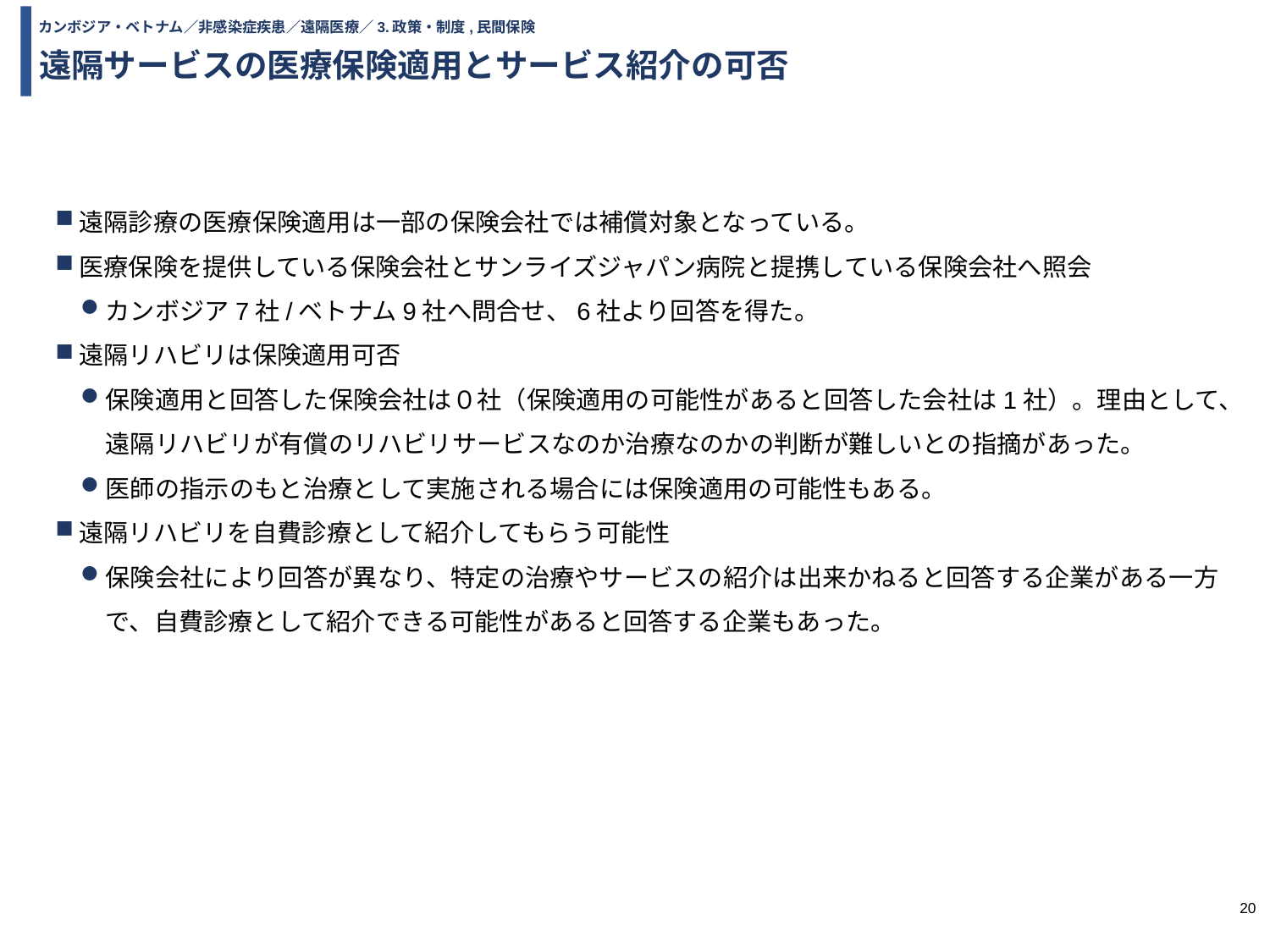

カンボジア・ベトナム／非感染症疾患／遠隔医療／3.政策・制度,民間保険
# 遠隔サービスの医療保険適用とサービス紹介の可否
遠隔診療の医療保険適用は一部の保険会社では補償対象となっている。
医療保険を提供している保険会社とサンライズジャパン病院と提携している保険会社へ照会
カンボジア7社/ベトナム9社へ問合せ、6社より回答を得た。
遠隔リハビリは保険適用可否
保険適用と回答した保険会社は０社（保険適用の可能性があると回答した会社は1社）。理由として、遠隔リハビリが有償のリハビリサービスなのか治療なのかの判断が難しいとの指摘があった。
医師の指示のもと治療として実施される場合には保険適用の可能性もある。
遠隔リハビリを自費診療として紹介してもらう可能性
保険会社により回答が異なり、特定の治療やサービスの紹介は出来かねると回答する企業がある一方で、自費診療として紹介できる可能性があると回答する企業もあった。
20